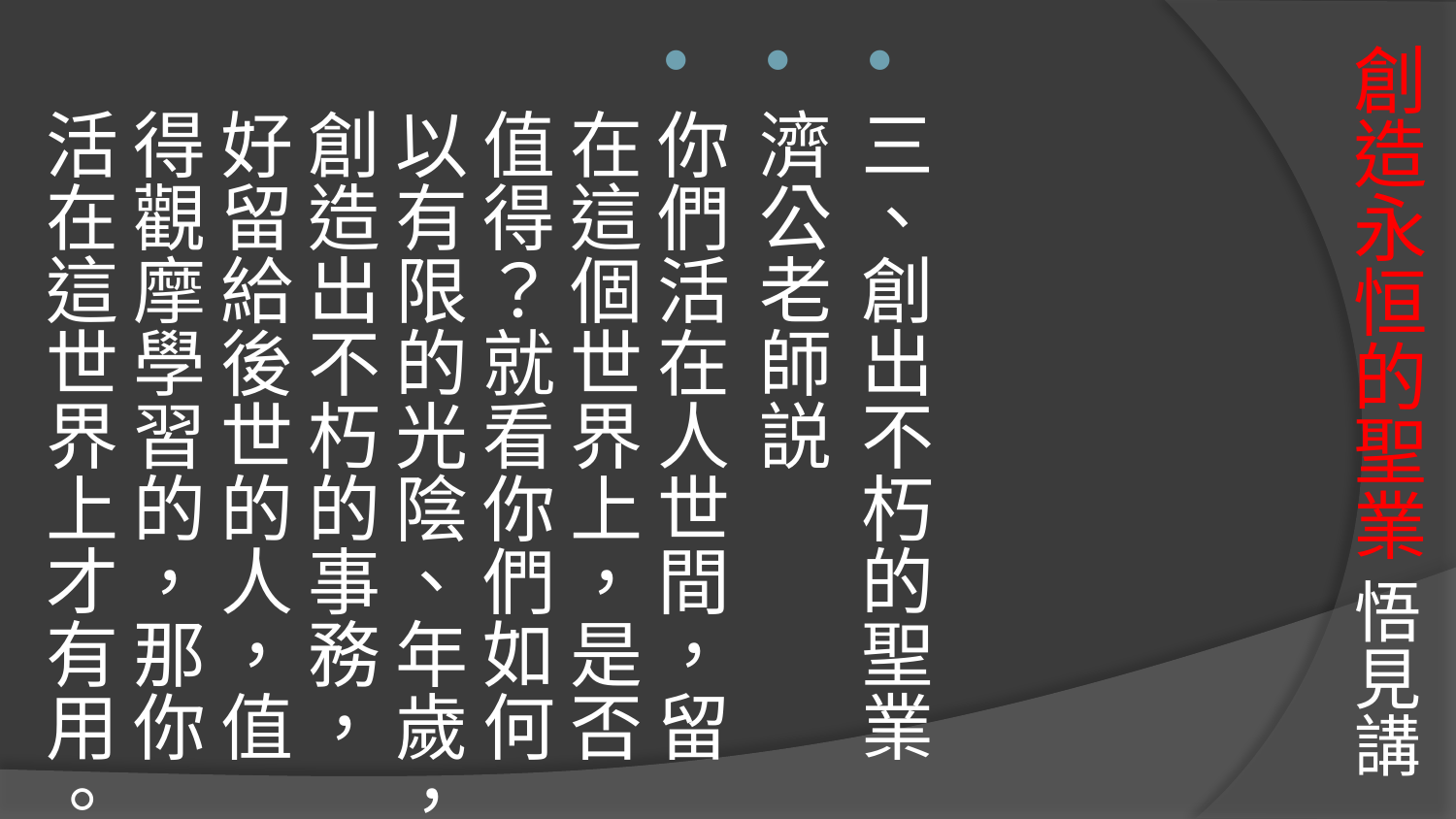

三、創出不朽的聖業
濟公老師説
你們活在人世間，留在這個世界上，是否值得？就看你們如何以有限的光陰、年歲，創造出不朽的事務，好留給後世的人，值得觀摩學習的，那你活在這世界上才有用。
# 創造永恒的聖業 悟見講